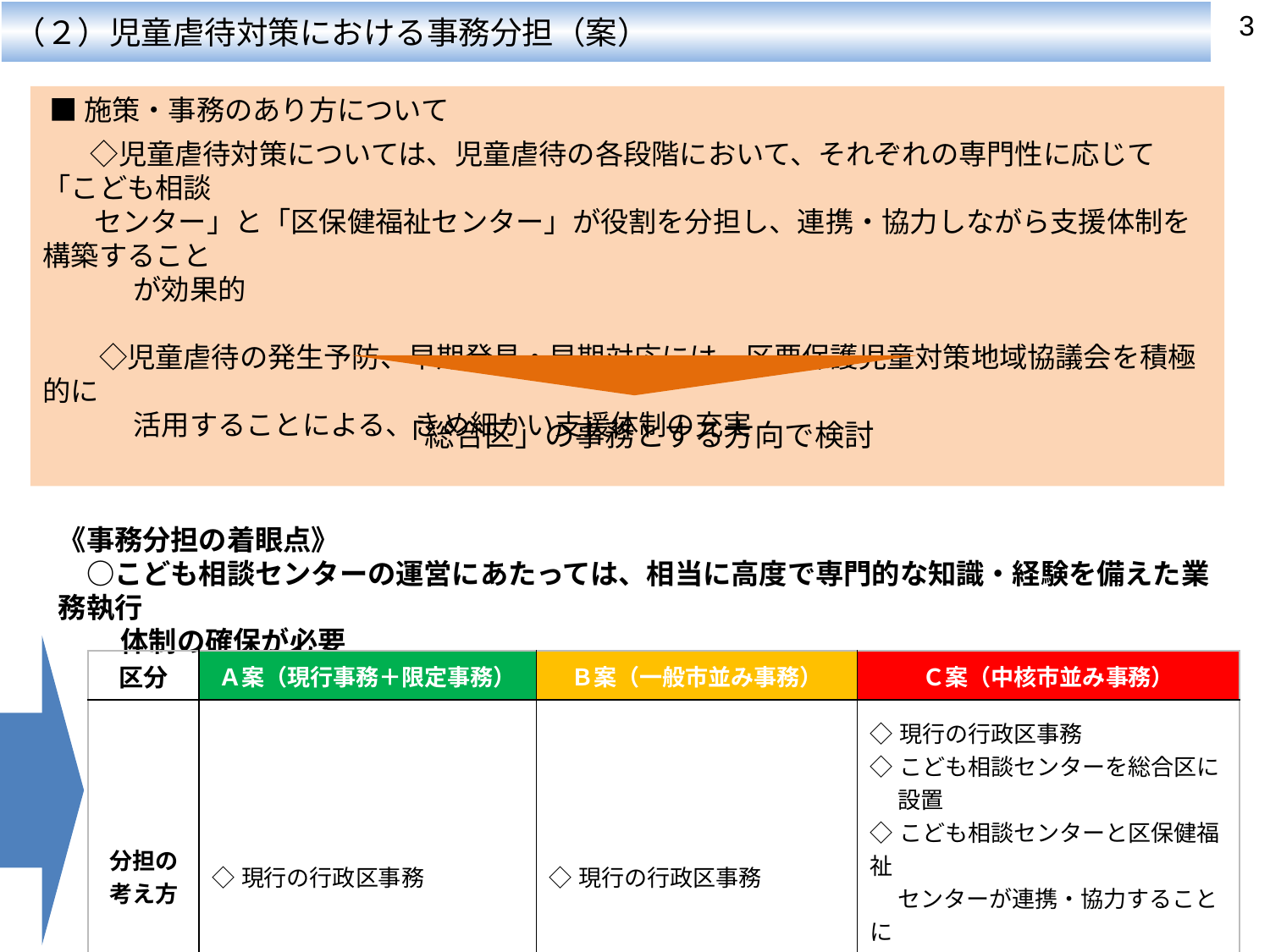

3
（２）児童虐待対策における事務分担（案）
 ■施策・事務のあり方について

 　 ◇児童虐待対策については、児童虐待の各段階において、それぞれの専門性に応じて「こども相談
       センター」と「区保健福祉センター」が役割を分担し、連携・協力しながら支援体制を構築すること
　　　 が効果的

　　◇児童虐待の発生予防、早期発見・早期対応には、区要保護児童対策地域協議会を積極的に
　　　 活用することによる、きめ細かい支援体制の充実

「総合区」の事務とする方向で検討
《事務分担の着眼点》
　○こども相談センターの運営にあたっては、相当に高度で専門的な知識・経験を備えた業務執行
　　 体制の確保が必要

| 区分 | Ａ案（現行事務＋限定事務） | Ｂ案（一般市並み事務） | Ｃ案（中核市並み事務） |
| --- | --- | --- | --- |
| 分担の考え方 | ◇現行の行政区事務 | ◇現行の行政区事務 | ◇現行の行政区事務 ◇こども相談センターを総合区に 　 設置 ◇こども相談センターと区保健福祉 　 センターが連携・協力することに より、児童虐待の発生予防、早期 発見・早期対応につながる事務 |